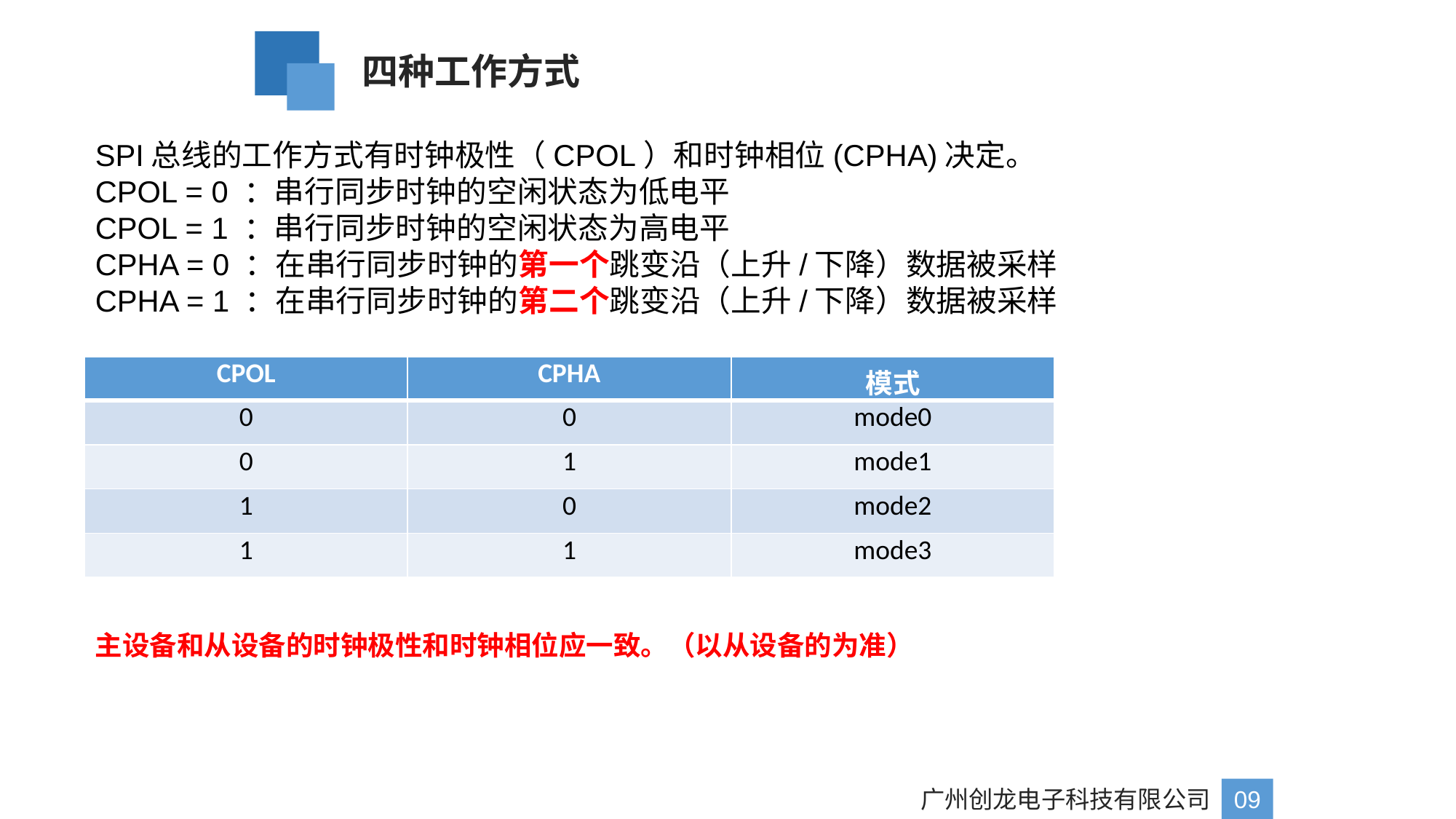

四种工作方式
SPI总线的工作方式有时钟极性（CPOL）和时钟相位(CPHA)决定。
CPOL = 0 ：串行同步时钟的空闲状态为低电平
CPOL = 1 ：串行同步时钟的空闲状态为高电平
CPHA = 0 ：在串行同步时钟的第一个跳变沿（上升/下降）数据被采样
CPHA = 1 ：在串行同步时钟的第二个跳变沿（上升/下降）数据被采样
| CPOL | CPHA | 模式 |
| --- | --- | --- |
| 0 | 0 | mode0 |
| 0 | 1 | mode1 |
| 1 | 0 | mode2 |
| 1 | 1 | mode3 |
主设备和从设备的时钟极性和时钟相位应一致。（以从设备的为准）
广州创龙电子科技有限公司
09